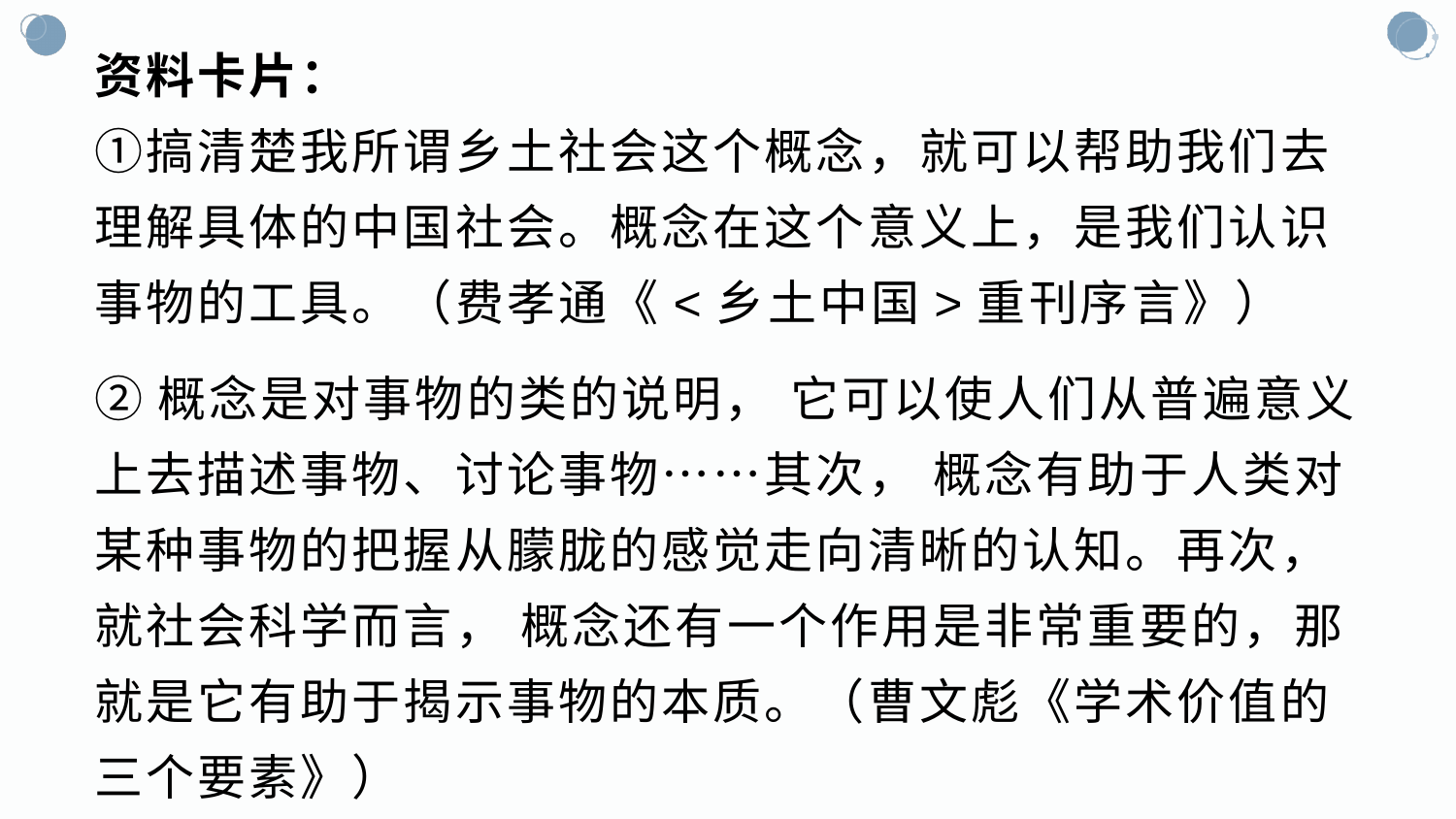

资料卡片：
①搞清楚我所谓乡土社会这个概念，就可以帮助我们去理解具体的中国社会。概念在这个意义上，是我们认识事物的工具。（费孝通《<乡土中国>重刊序言》）
②概念是对事物的类的说明， 它可以使人们从普遍意义上去描述事物、讨论事物……其次， 概念有助于人类对某种事物的把握从朦胧的感觉走向清晰的认知。再次，就社会科学而言， 概念还有一个作用是非常重要的，那就是它有助于揭示事物的本质。（曹文彪《学术价值的三个要素》）